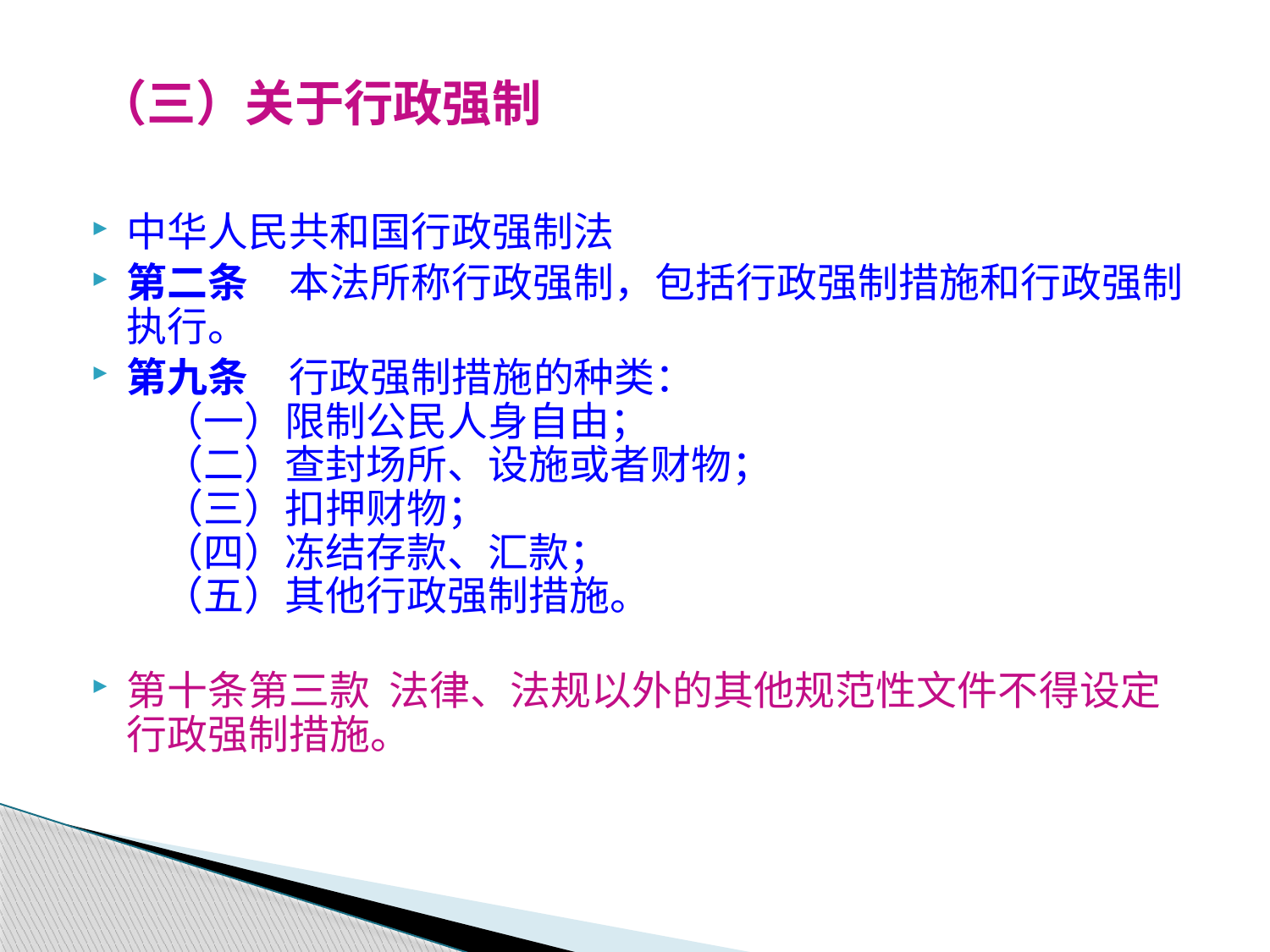

中华人民共和国行政强制法
第二条　本法所称行政强制，包括行政强制措施和行政强制执行。
第九条　行政强制措施的种类：
    （一）限制公民人身自由；
    （二）查封场所、设施或者财物；
    （三）扣押财物；
    （四）冻结存款、汇款；
    （五）其他行政强制措施。
第十条第三款  法律、法规以外的其他规范性文件不得设定行政强制措施。
（三）关于行政强制